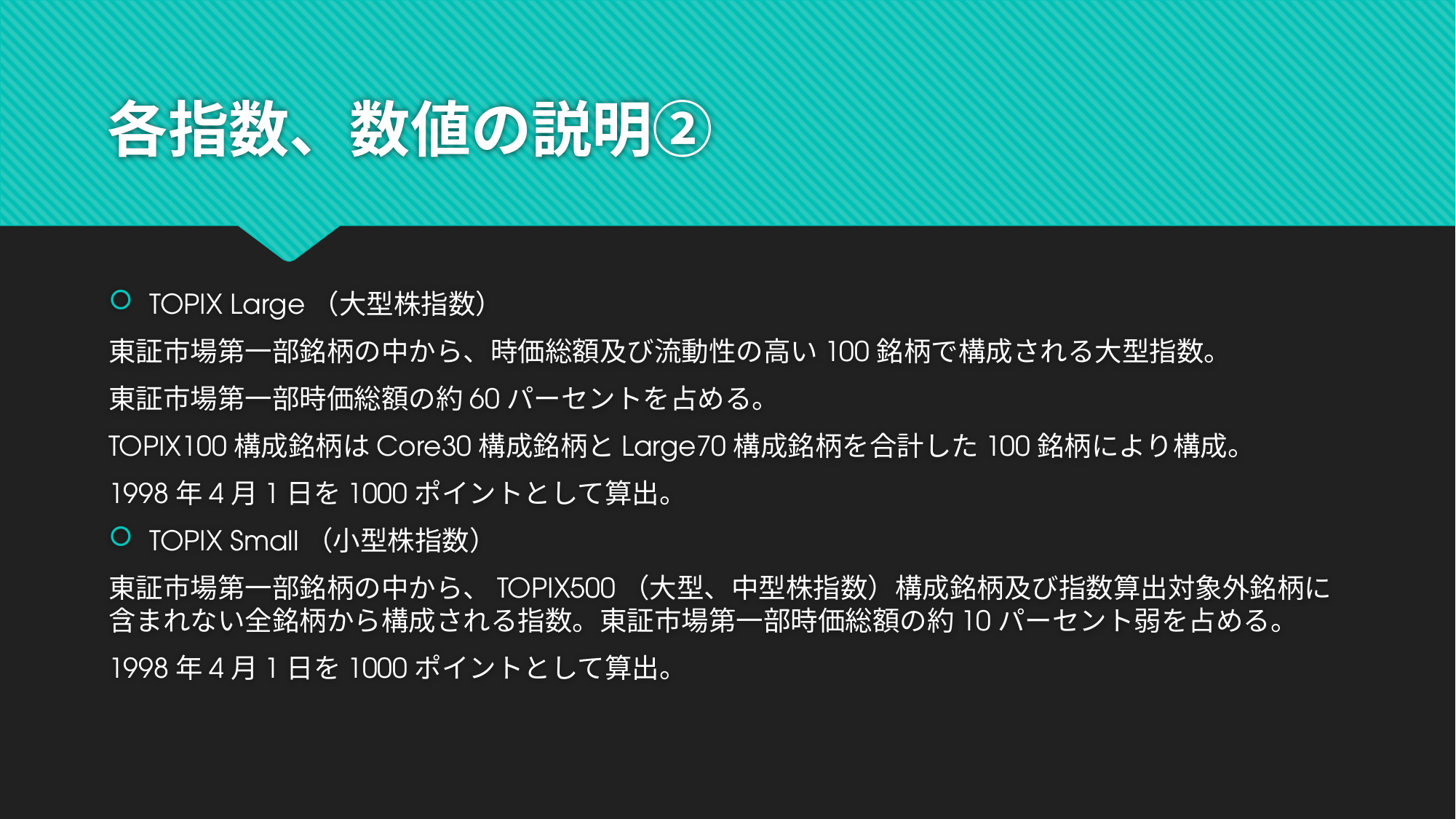

# 各指数、数値の説明②
TOPIX Large（大型株指数）
東証市場第一部銘柄の中から、時価総額及び流動性の高い100銘柄で構成される大型指数。
東証市場第一部時価総額の約60パーセントを占める。
TOPIX100構成銘柄はCore30構成銘柄とLarge70構成銘柄を合計した100銘柄により構成。
1998年4月1日を1000ポイントとして算出。
TOPIX Small（小型株指数）
東証市場第一部銘柄の中から、TOPIX500（大型、中型株指数）構成銘柄及び指数算出対象外銘柄に含まれない全銘柄から構成される指数。東証市場第一部時価総額の約10パーセント弱を占める。
1998年4月1日を1000ポイントとして算出。